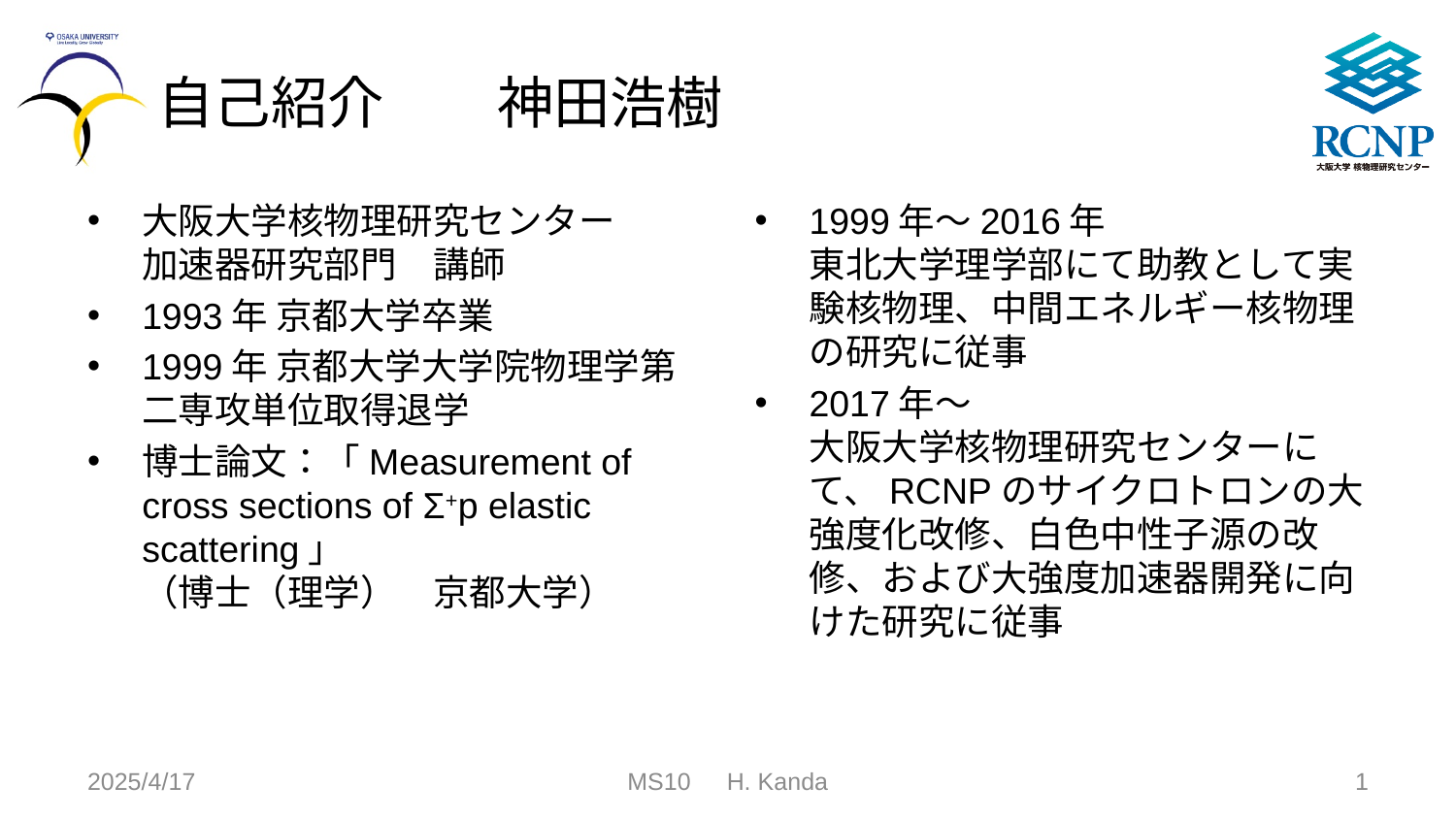

# 自己紹介　　神田浩樹
大阪大学核物理研究センター　
加速器研究部門　講師
1993年 京都大学卒業
1999年 京都大学大学院物理学第二専攻単位取得退学
博士論文：「Measurement of cross sections of Σ+p elastic scattering」
（博士（理学）　京都大学）
1999年～2016年
東北大学理学部にて助教として実験核物理、中間エネルギー核物理の研究に従事
2017年～
大阪大学核物理研究センターにて、RCNPのサイクロトロンの大強度化改修、白色中性子源の改修、および大強度加速器開発に向けた研究に従事
2025/4/17
MS10　H. Kanda
1